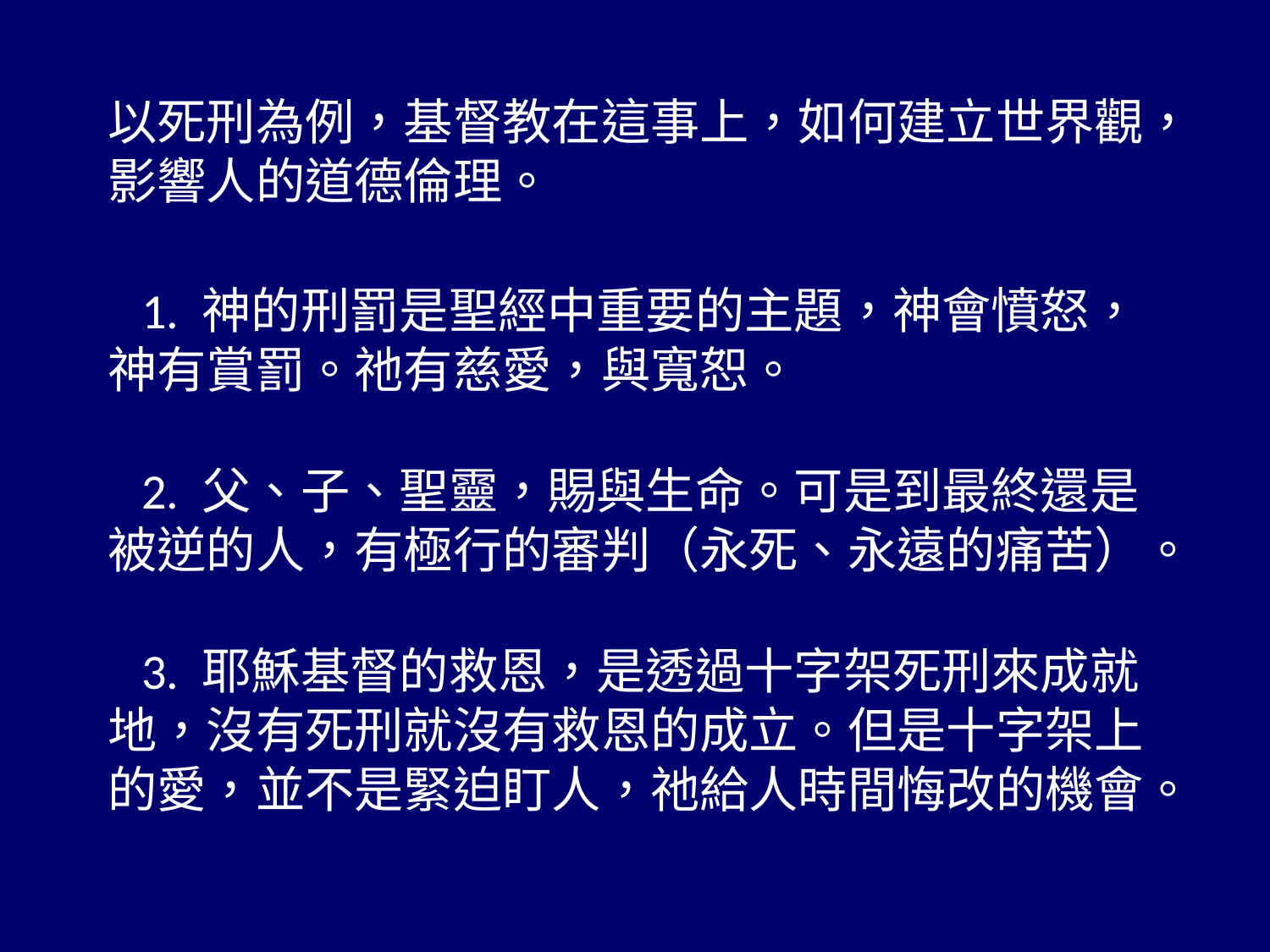

以死刑為例，基督教在這事上，如何建立世界觀，影響人的道德倫理。

   1. 神的刑罰是聖經中重要的主題，神會憤怒，神有賞罰。祂有慈愛，與寬恕。

   2. 父、子、聖靈，賜與生命。可是到最終還是被逆的人，有極行的審判（永死、永遠的痛苦）。

   3. 耶穌基督的救恩，是透過十字架死刑來成就地，沒有死刑就沒有救恩的成立。但是十字架上的愛，並不是緊迫盯人，祂給人時間悔改的機會。